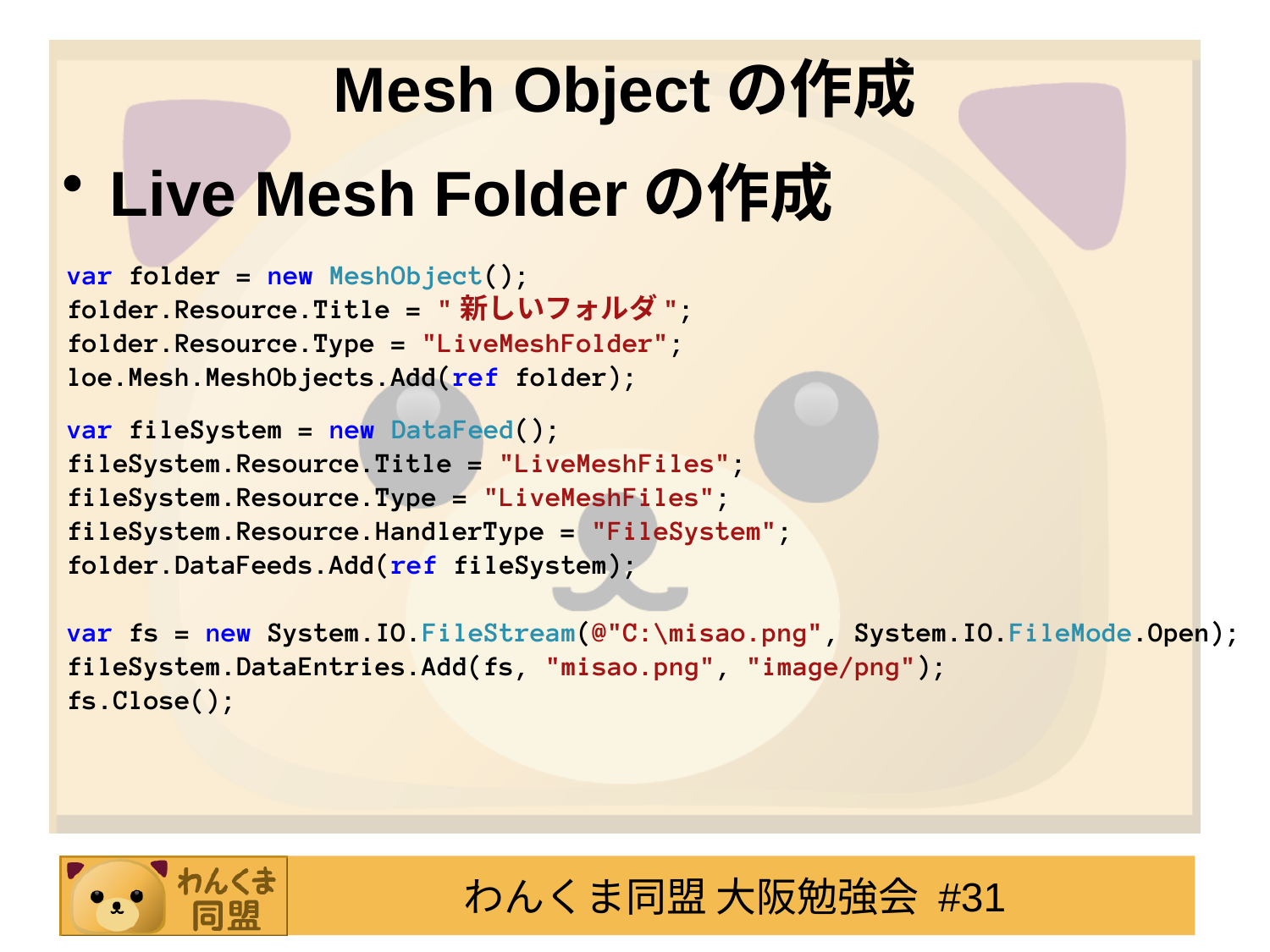

# Mesh Objectの作成
Live Mesh Folderの作成

var folder = new MeshObject();
folder.Resource.Title = "新しいフォルダ";
folder.Resource.Type = "LiveMeshFolder";
loe.Mesh.MeshObjects.Add(ref folder);

var fileSystem = new DataFeed();
fileSystem.Resource.Title = "LiveMeshFiles";
fileSystem.Resource.Type = "LiveMeshFiles";
fileSystem.Resource.HandlerType = "FileSystem";
folder.DataFeeds.Add(ref fileSystem);

var fs = new System.IO.FileStream(@"C:\misao.png", System.IO.FileMode.Open);
fileSystem.DataEntries.Add(fs, "misao.png", "image/png");
fs.Close();